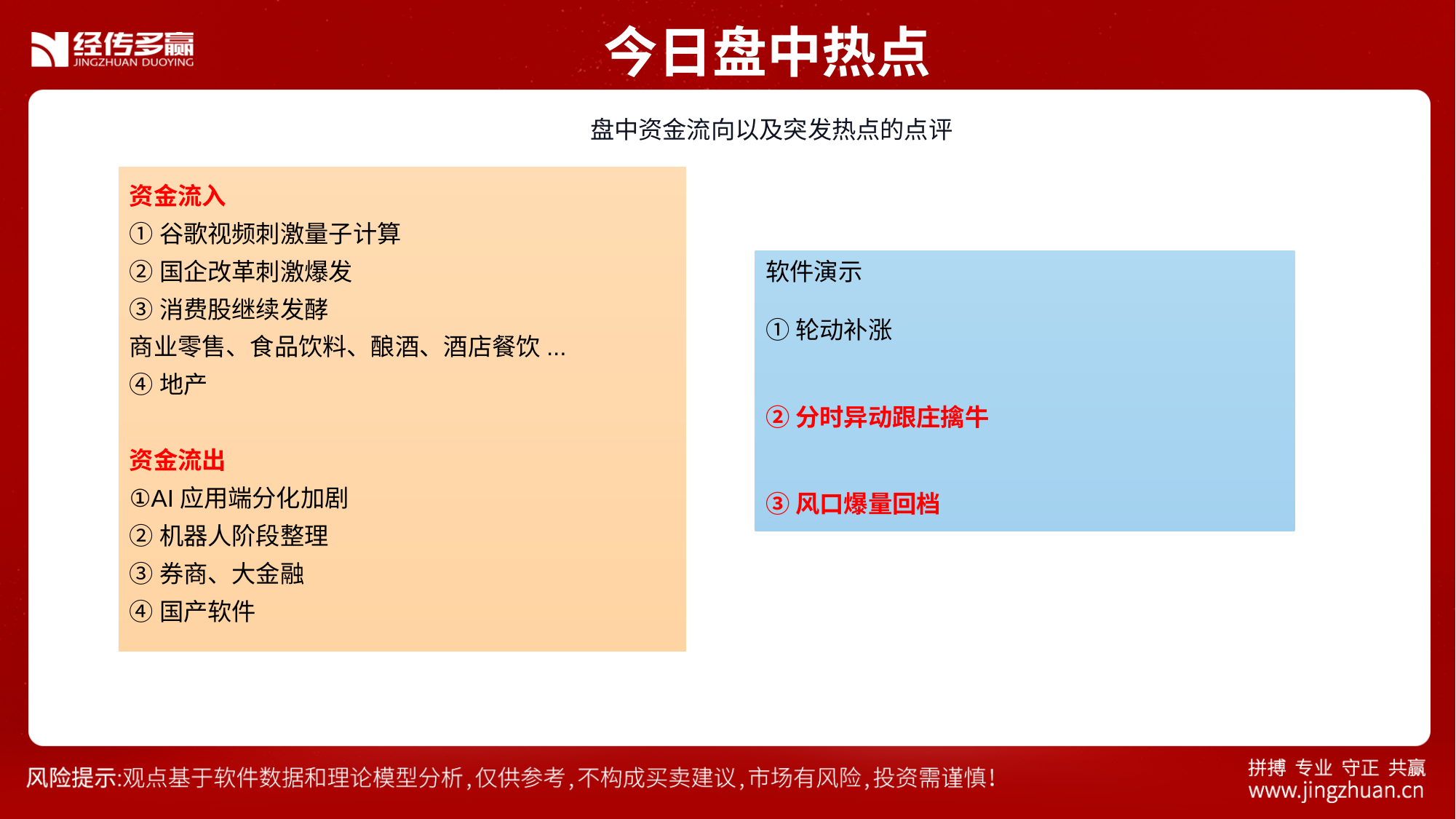

今日盘中热点
          盘中资金流向以及突发热点的点评
资金流入
①谷歌视频刺激量子计算
②国企改革刺激爆发
③消费股继续发酵
商业零售、食品饮料、酿酒、酒店餐饮...
④地产

资金流出
①AI应用端分化加剧
②机器人阶段整理
③券商、大金融
④国产软件

软件演示

①轮动补涨

②分时异动跟庄擒牛

③风口爆量回档